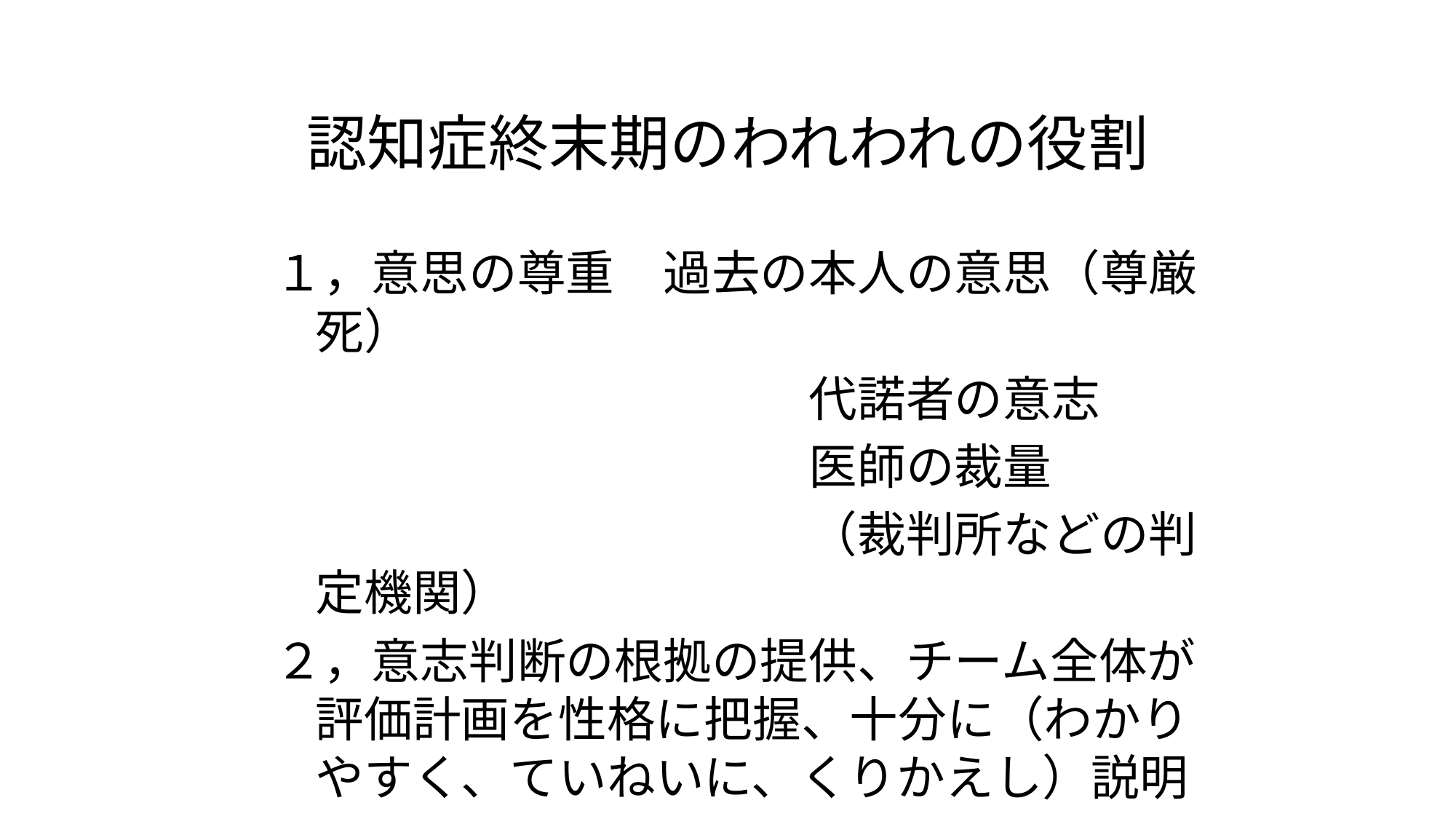

# 認知症終末期のわれわれの役割
１，意思の尊重　過去の本人の意思（尊厳死）
　　　　　　　　　　　代諾者の意志
　　　　　　　　　　　医師の裁量
　　　　　　　　　　　（裁判所などの判定機関）
２，意志判断の根拠の提供、チーム全体が評価計画を性格に把握、十分に（わかりやすく、ていねいに、くりかえし）説明